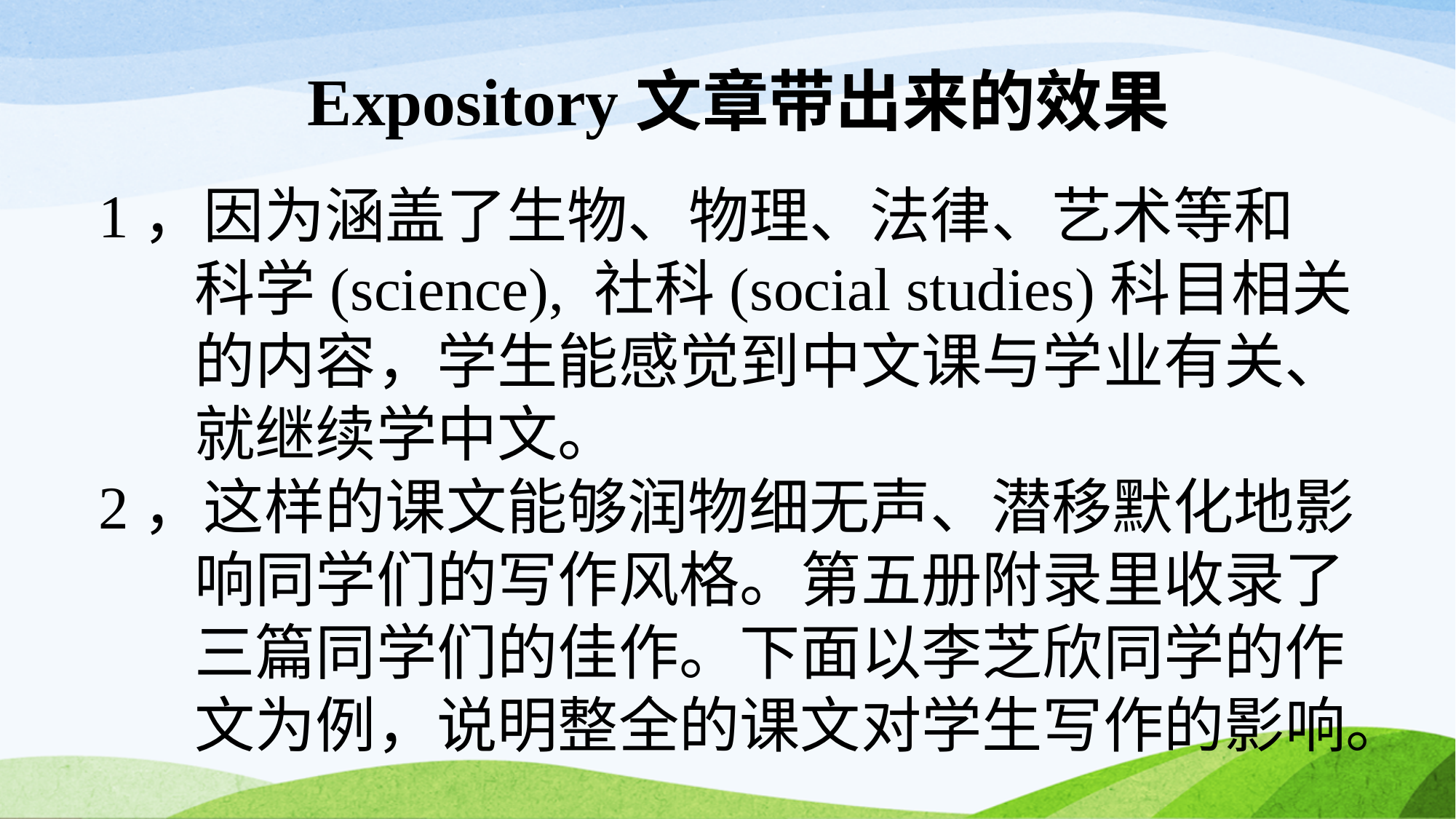

Expository文章带出来的效果

1，因为涵盖了生物、物理、法律、艺术等和
      科学(science), 社科(social studies)科目相关
      的内容，学生能感觉到中文课与学业有关、
      就继续学中文。
2，这样的课文能够润物细无声、潜移默化地影
      响同学们的写作风格。第五册附录里收录了
      三篇同学们的佳作。下面以李芝欣同学的作
      文为例，说明整全的课文对学生写作的影响。